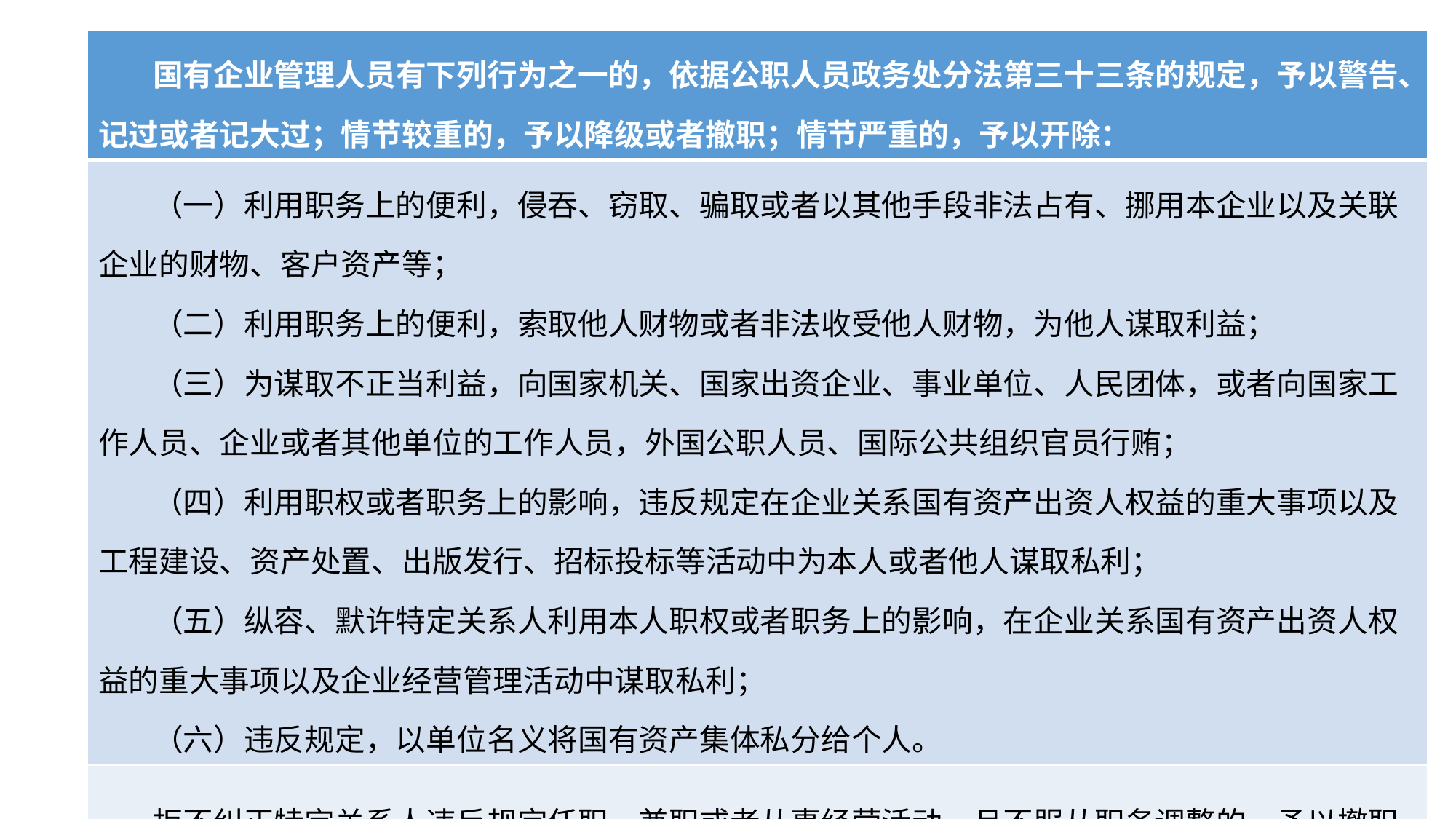

| 国有企业管理人员有下列行为之一的，依据公职人员政务处分法第三十三条的规定，予以警告、记过或者记大过；情节较重的，予以降级或者撤职；情节严重的，予以开除： |
| --- |
| （一）利用职务上的便利，侵吞、窃取、骗取或者以其他手段非法占有、挪用本企业以及关联企业的财物、客户资产等； （二）利用职务上的便利，索取他人财物或者非法收受他人财物，为他人谋取利益； （三）为谋取不正当利益，向国家机关、国家出资企业、事业单位、人民团体，或者向国家工作人员、企业或者其他单位的工作人员，外国公职人员、国际公共组织官员行贿； （四）利用职权或者职务上的影响，违反规定在企业关系国有资产出资人权益的重大事项以及工程建设、资产处置、出版发行、招标投标等活动中为本人或者他人谋取私利； （五）纵容、默许特定关系人利用本人职权或者职务上的影响，在企业关系国有资产出资人权益的重大事项以及企业经营管理活动中谋取私利； （六）违反规定，以单位名义将国有资产集体私分给个人。 |
| 拒不纠正特定关系人违反规定任职、兼职或者从事经营活动，且不服从职务调整的，予以撤职。 |
#